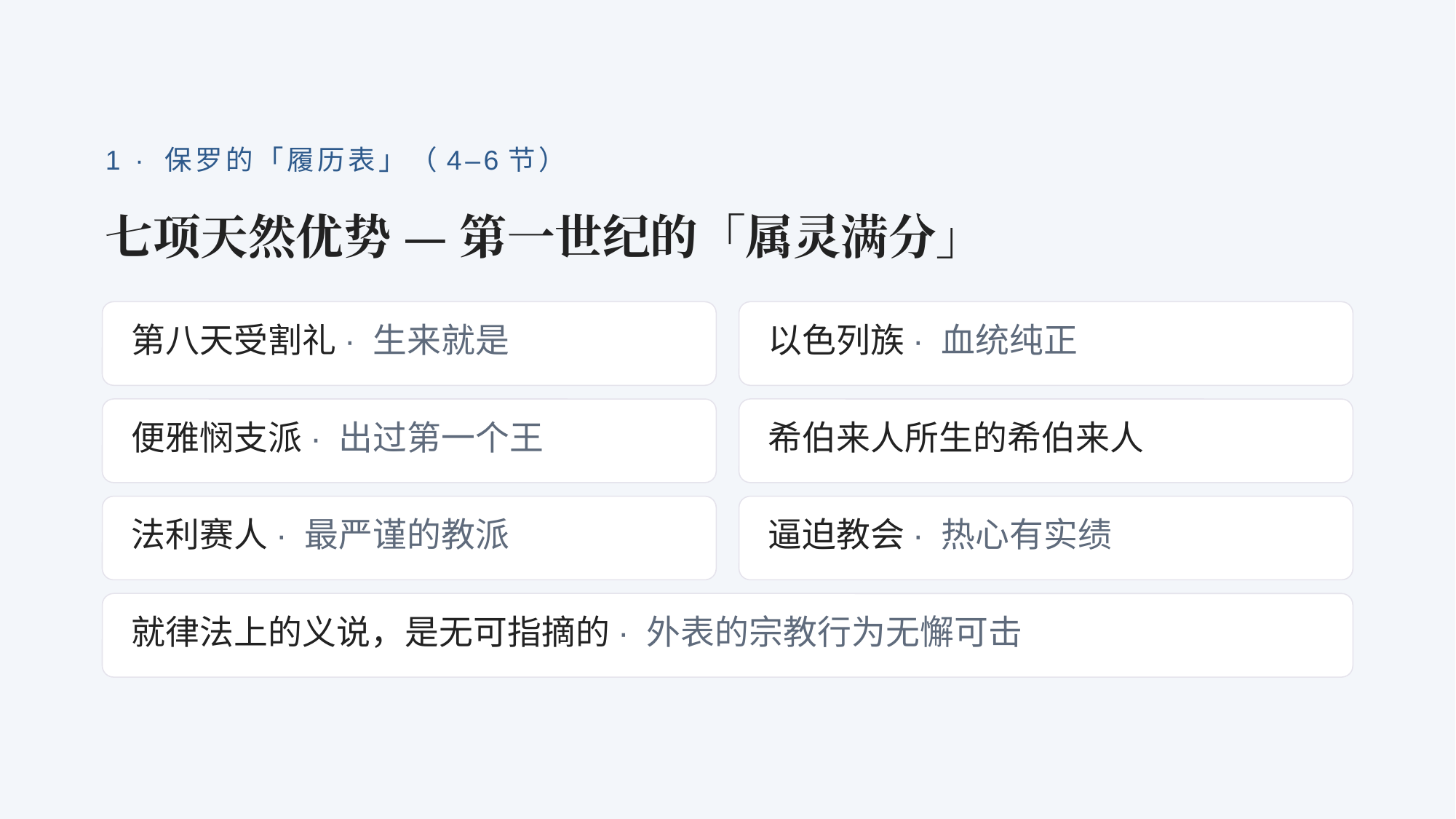

1 · 保罗的「履历表」（4–6节）
七项天然优势 — 第一世纪的「属灵满分」

第八天受割礼· 生来就是
以色列族· 血统纯正

便雅悯支派· 出过第一个王
希伯来人所生的希伯来人

法利赛人· 最严谨的教派
逼迫教会· 热心有实绩

就律法上的义说，是无可指摘的· 外表的宗教行为无懈可击